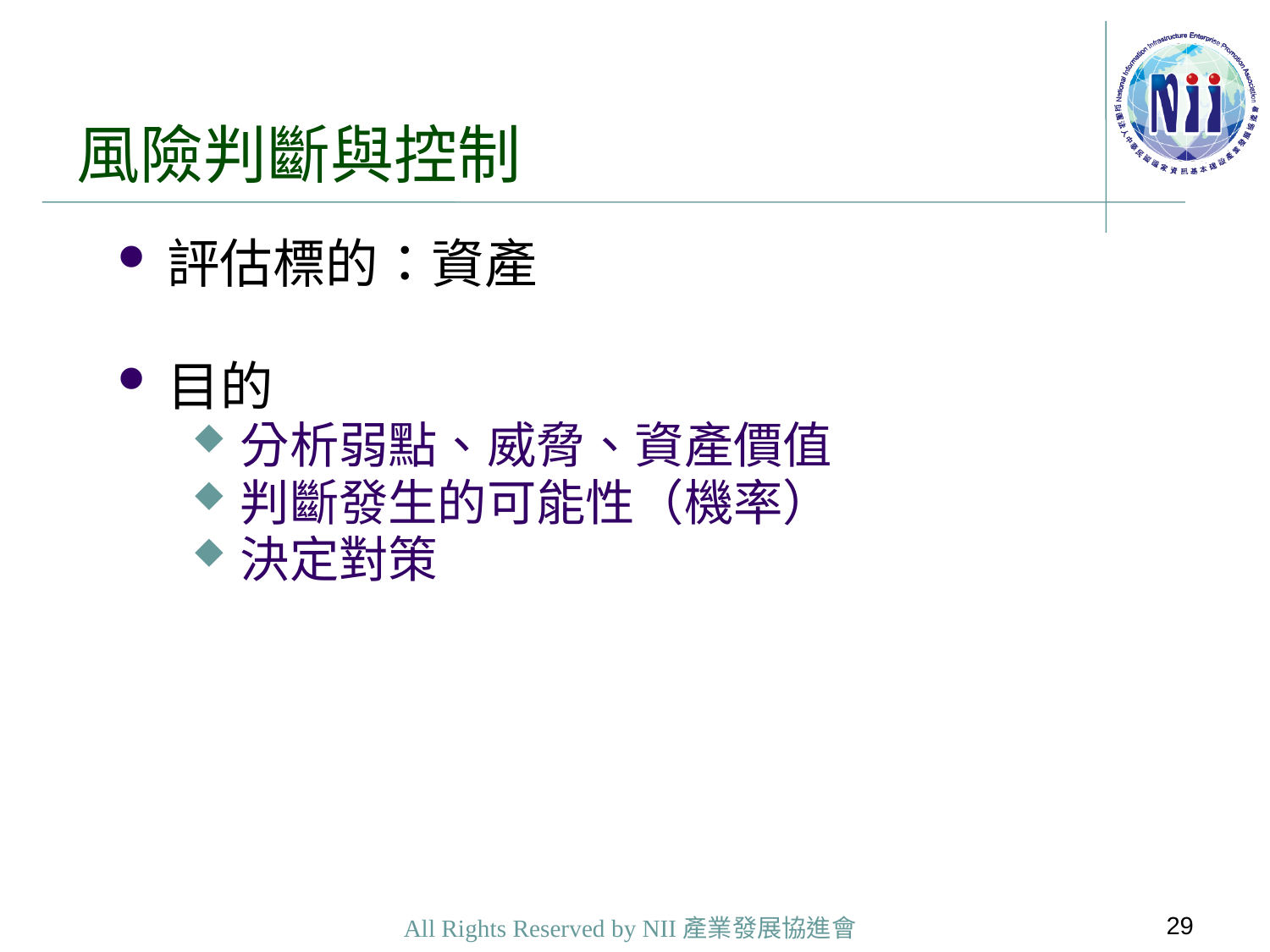

# 風險判斷與控制
評估標的：資產

目的
分析弱點、威脅、資產價值
判斷發生的可能性（機率）
決定對策
29
All Rights Reserved by NII產業發展協進會